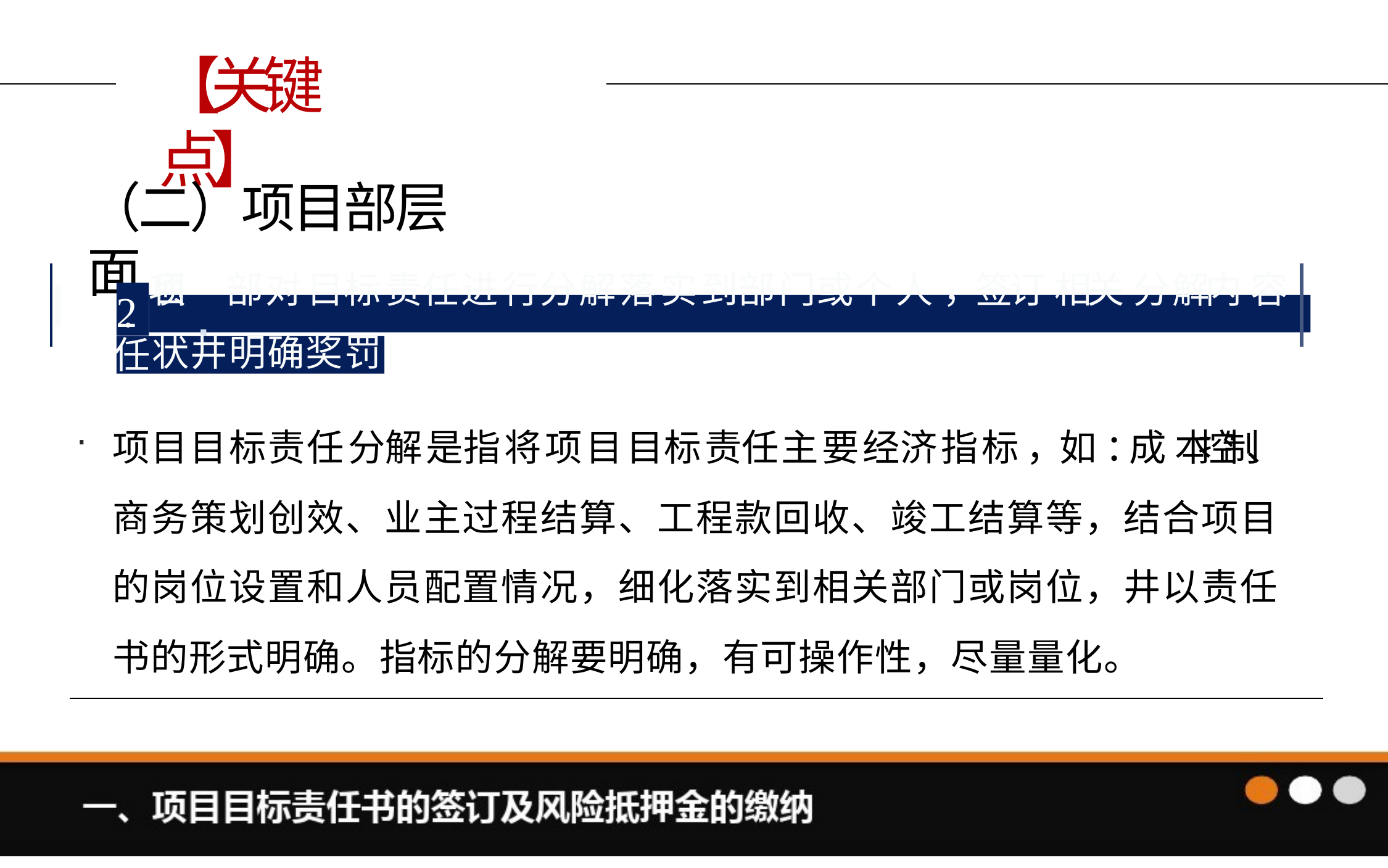

# 【关键点】

（二）项目部层面

I
项目	部	对目标责任进行分解落实到部门或个人，签订 相关 分解内 容责I
2.

任
状井明确奖罚
项目目标责任分解是指将项目目标责任主要经济指标，如 ：成 本控制、 商务策划创效、业主过程结算、工程款回收、竣工结算等，结合项目 的岗位设置和人员配置情况，细化落实到相关部门或岗位，井以责任 书的形式明确。指标的分解要明确，有可操作性，尽量量化。